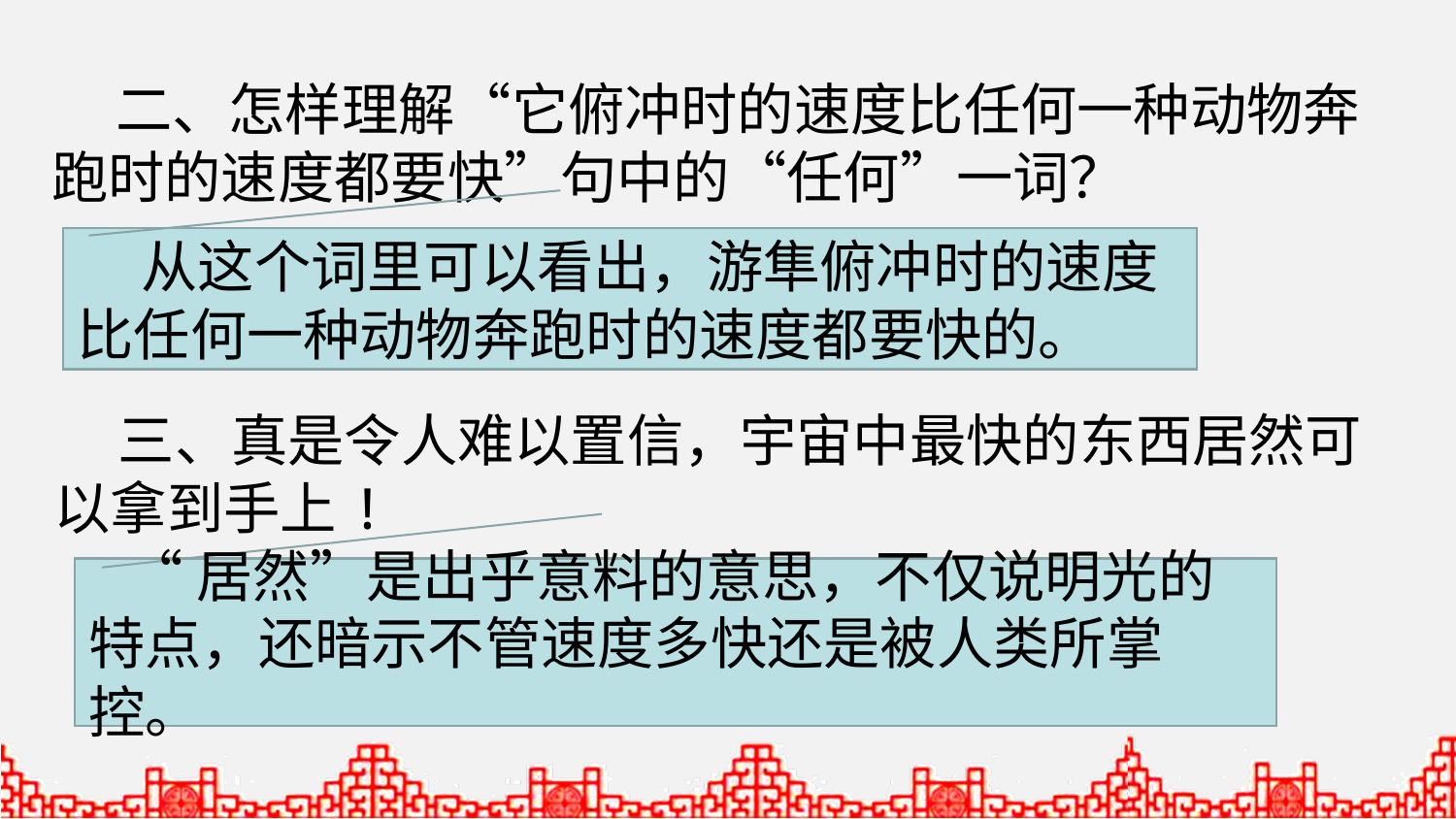

二、怎样理解“它俯冲时的速度比任何一种动物奔跑时的速度都要快”句中的“任何”一词？
    从这个词里可以看出，游隼俯冲时的速度比任何一种动物奔跑时的速度都要快的。
    三、真是令人难以置信，宇宙中最快的东西居然可以拿到手上!
   “居然”是出乎意料的意思，不仅说明光的特点，还暗示不管速度多快还是被人类所掌控。